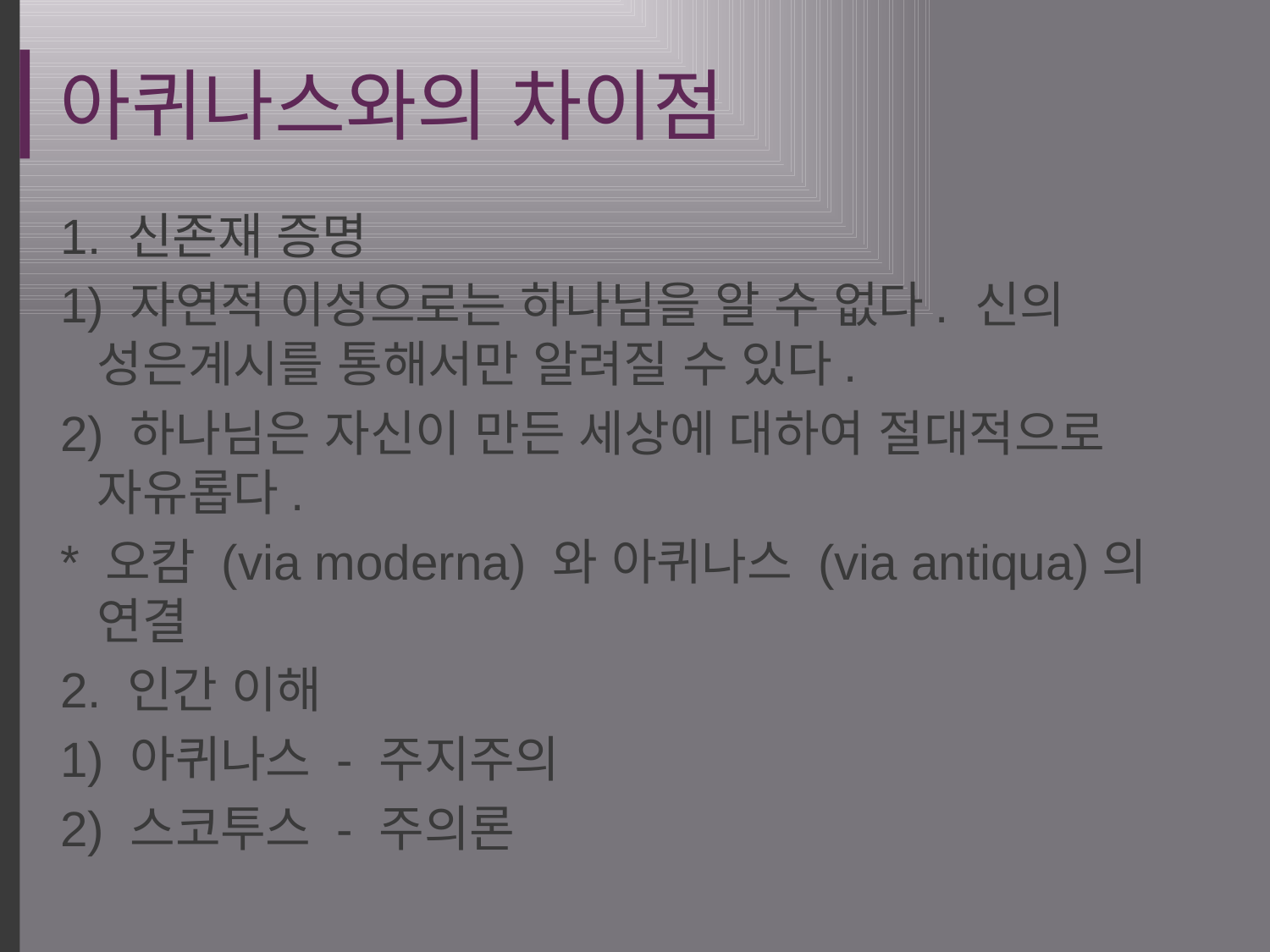

# 아퀴나스와의 차이점
1. 신존재 증명
1) 자연적 이성으로는 하나님을 알 수 없다. 신의 성은계시를 통해서만 알려질 수 있다.
2) 하나님은 자신이 만든 세상에 대하여 절대적으로 자유롭다.
* 오캄 (via moderna) 와 아퀴나스 (via antiqua)의 연결
2. 인간 이해
1) 아퀴나스 - 주지주의
2) 스코투스 - 주의론